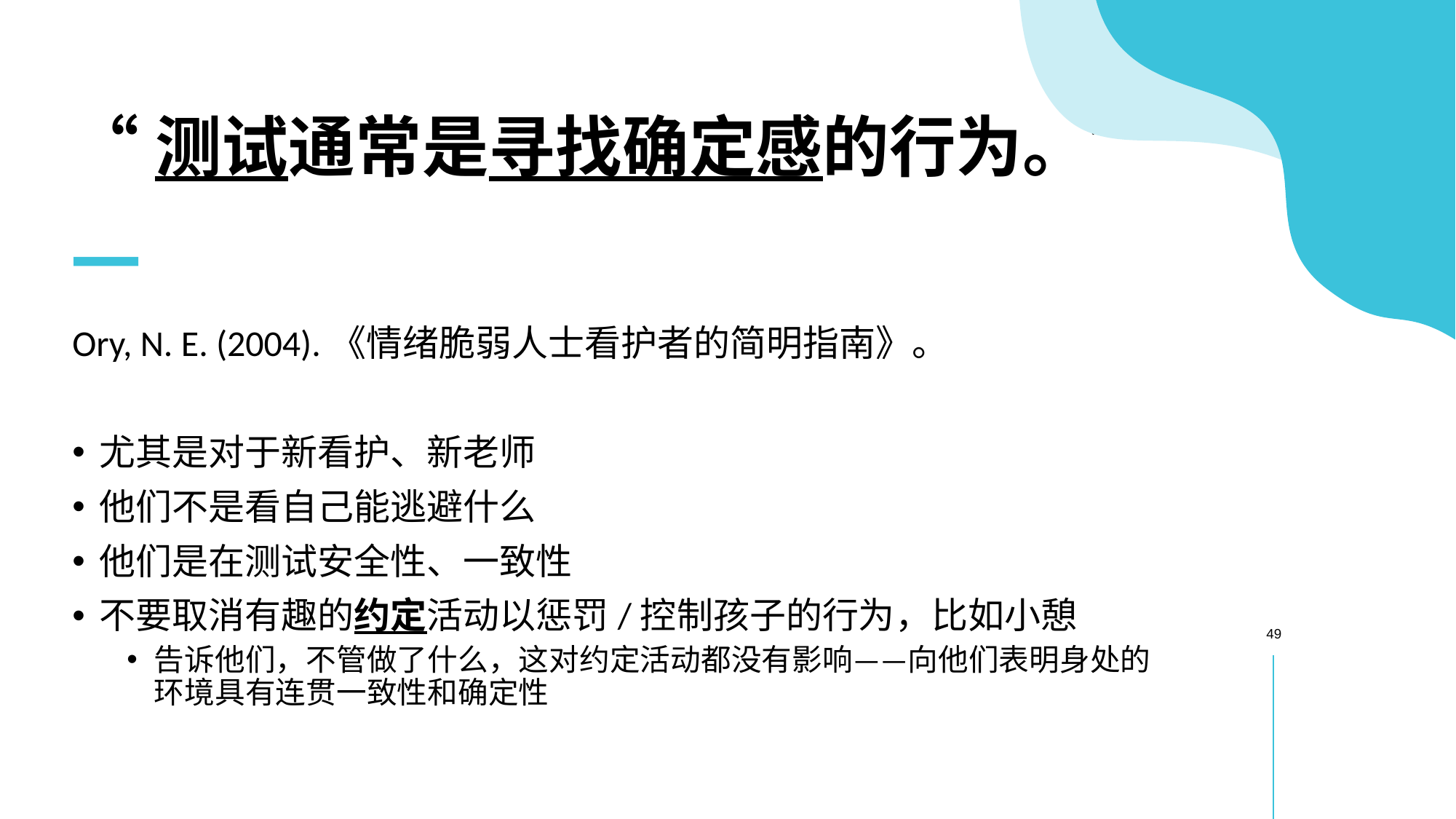

# “测试通常是寻找确定感的行为。”

Ory, N. E. (2004).《情绪脆弱人士看护者的简明指南》。

尤其是对于新看护、新老师
他们不是看自己能逃避什么
他们是在测试安全性、一致性
不要取消有趣的约定活动以惩罚/控制孩子的行为，比如小憩
告诉他们，不管做了什么，这对约定活动都没有影响——向他们表明身处的环境具有连贯一致性和确定性

49